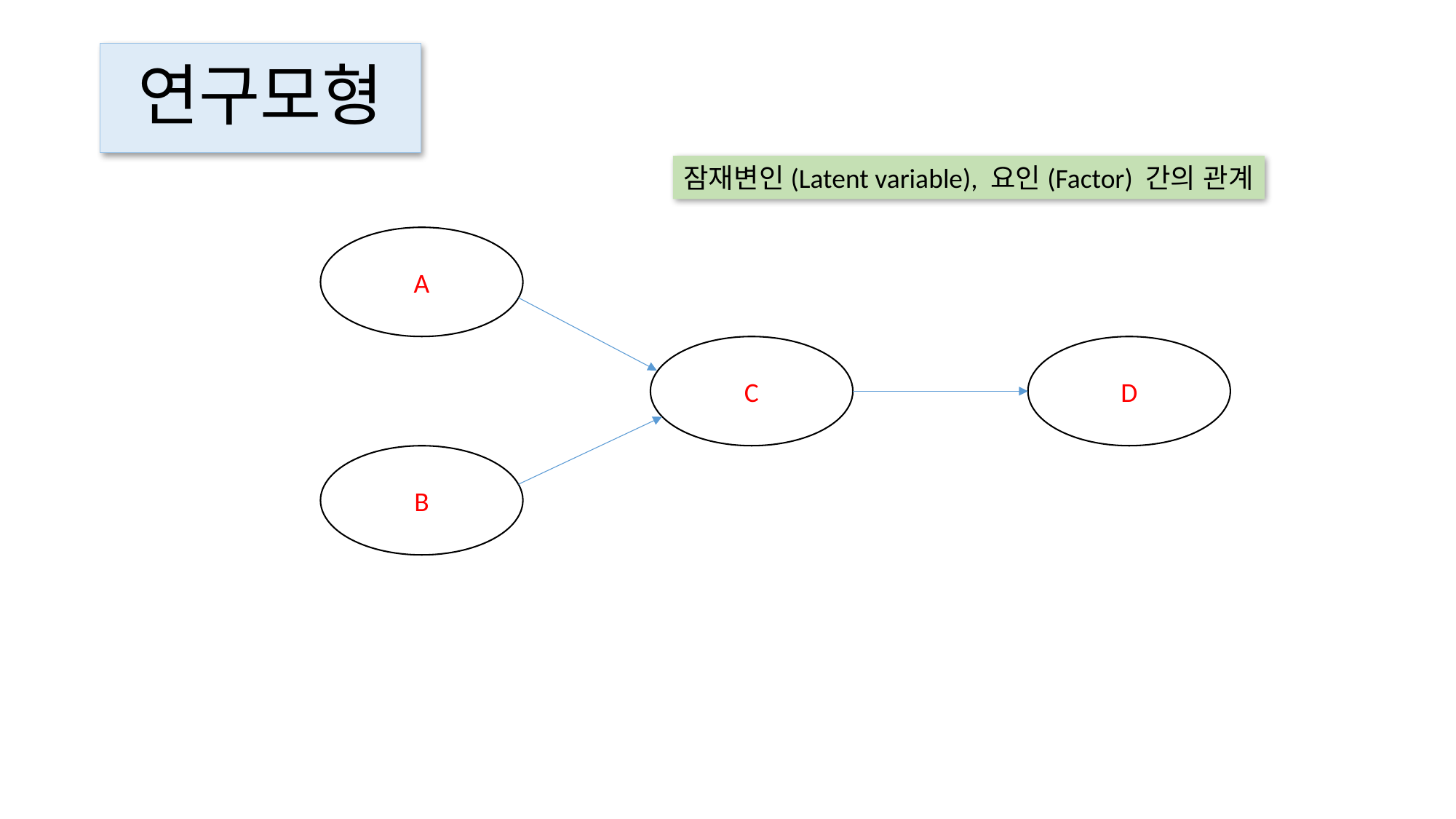

# 연구모형
잠재변인(Latent variable), 요인(Factor) 간의 관계
A
C
D
B